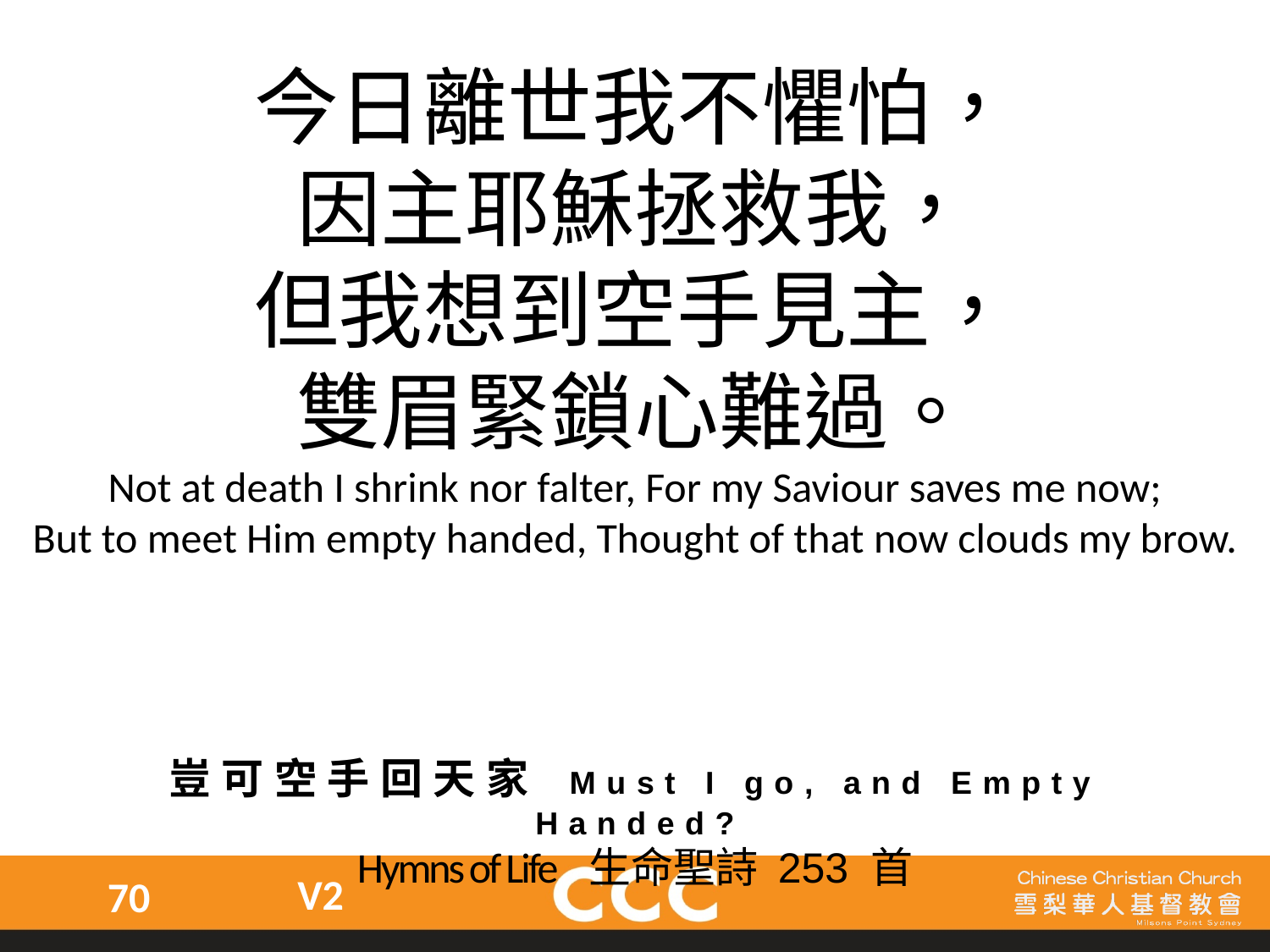

今日離世我不懼怕，
因主耶穌拯救我，
但我想到空手見主，
雙眉緊鎖心難過。
Not at death I shrink nor falter, For my Saviour saves me now;
But to meet Him empty handed, Thought of that now clouds my brow.
豈可空手回天家 Must I go, and Empty Handed?
Hymns of Life   生命聖詩 253 首
V2
70